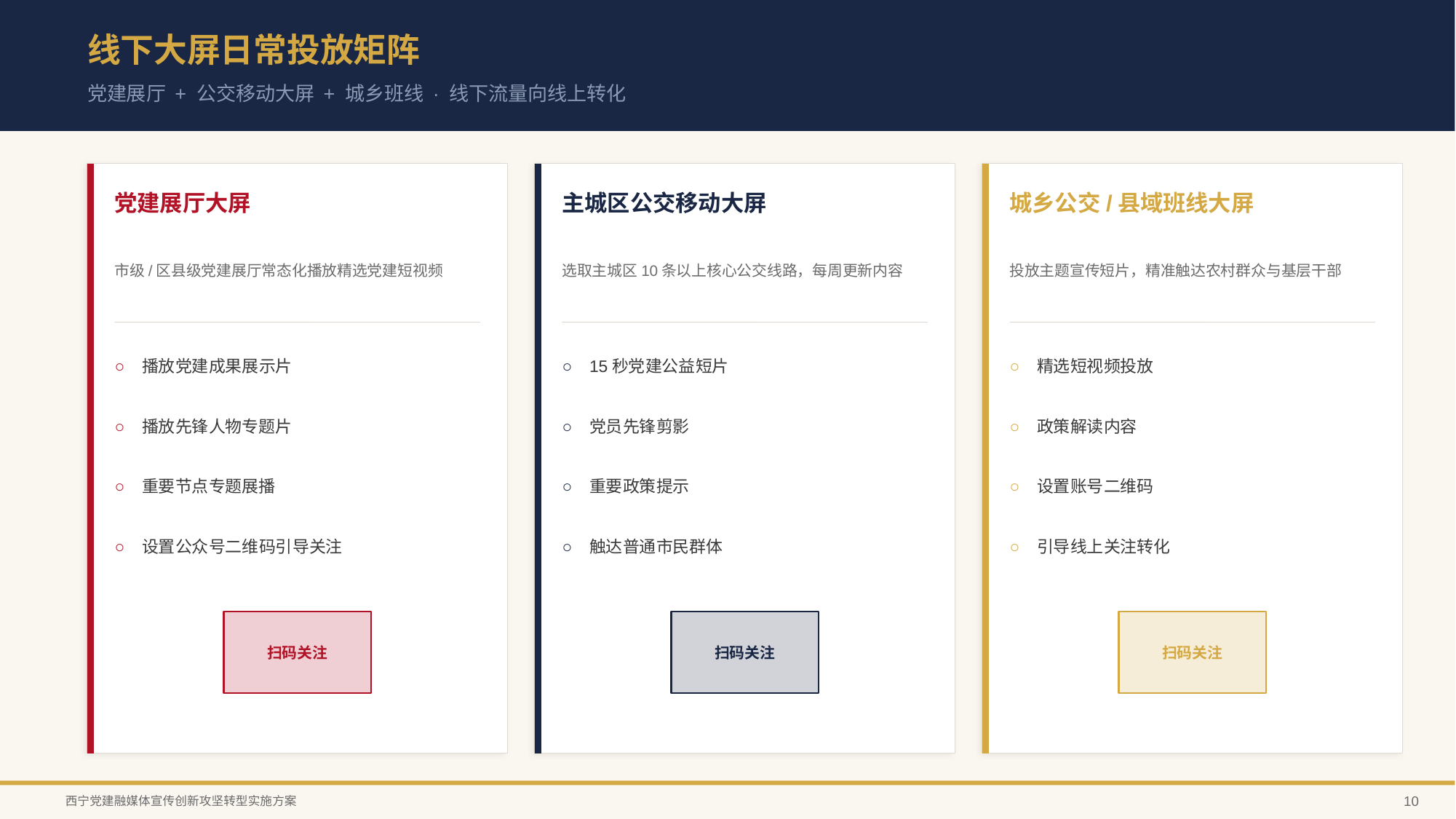

线下大屏日常投放矩阵
党建展厅 + 公交移动大屏 + 城乡班线 · 线下流量向线上转化

党建展厅大屏
主城区公交移动大屏
城乡公交/县域班线大屏
市级/区县级党建展厅常态化播放精选党建短视频
选取主城区10条以上核心公交线路，每周更新内容
投放主题宣传短片，精准触达农村群众与基层干部

○
播放党建成果展示片
○
15秒党建公益短片
○
精选短视频投放
○
播放先锋人物专题片
○
党员先锋剪影
○
政策解读内容
○
重要节点专题展播
○
重要政策提示
○
设置账号二维码
○
设置公众号二维码引导关注
○
触达普通市民群体
○
引导线上关注转化

扫码关注

扫码关注

扫码关注

西宁党建融媒体宣传创新攻坚转型实施方案
10